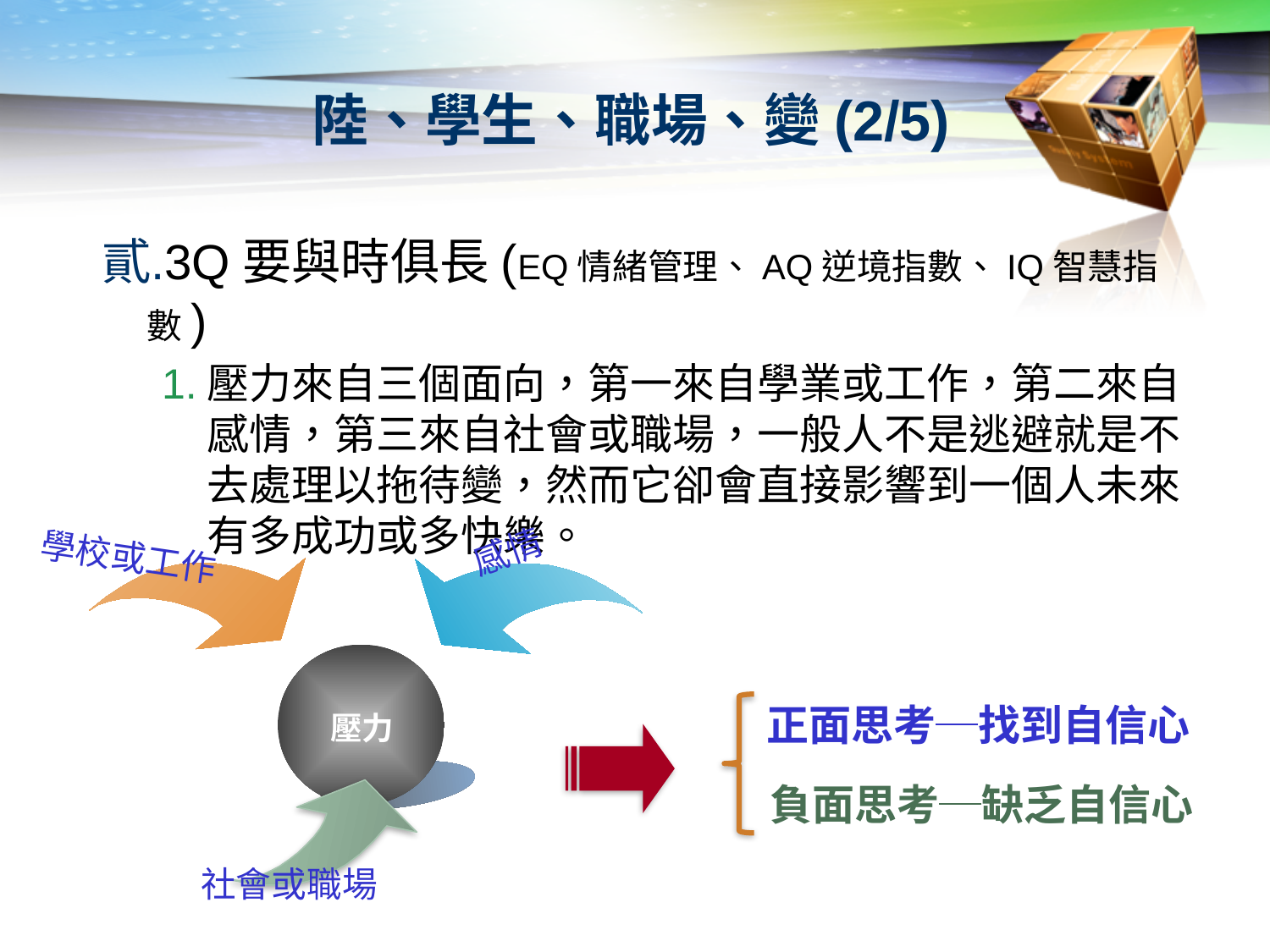

# 陸、學生、職場、變(2/5)
3Q要與時俱長(EQ情緒管理、AQ逆境指數、IQ智慧指數)
壓力來自三個面向，第一來自學業或工作，第二來自感情，第三來自社會或職場，一般人不是逃避就是不去處理以拖待變，然而它卻會直接影響到一個人未來有多成功或多快樂。

感情

學校或工作

壓力

正面思考─找到自信心
負面思考─缺乏自信心

社會或職場